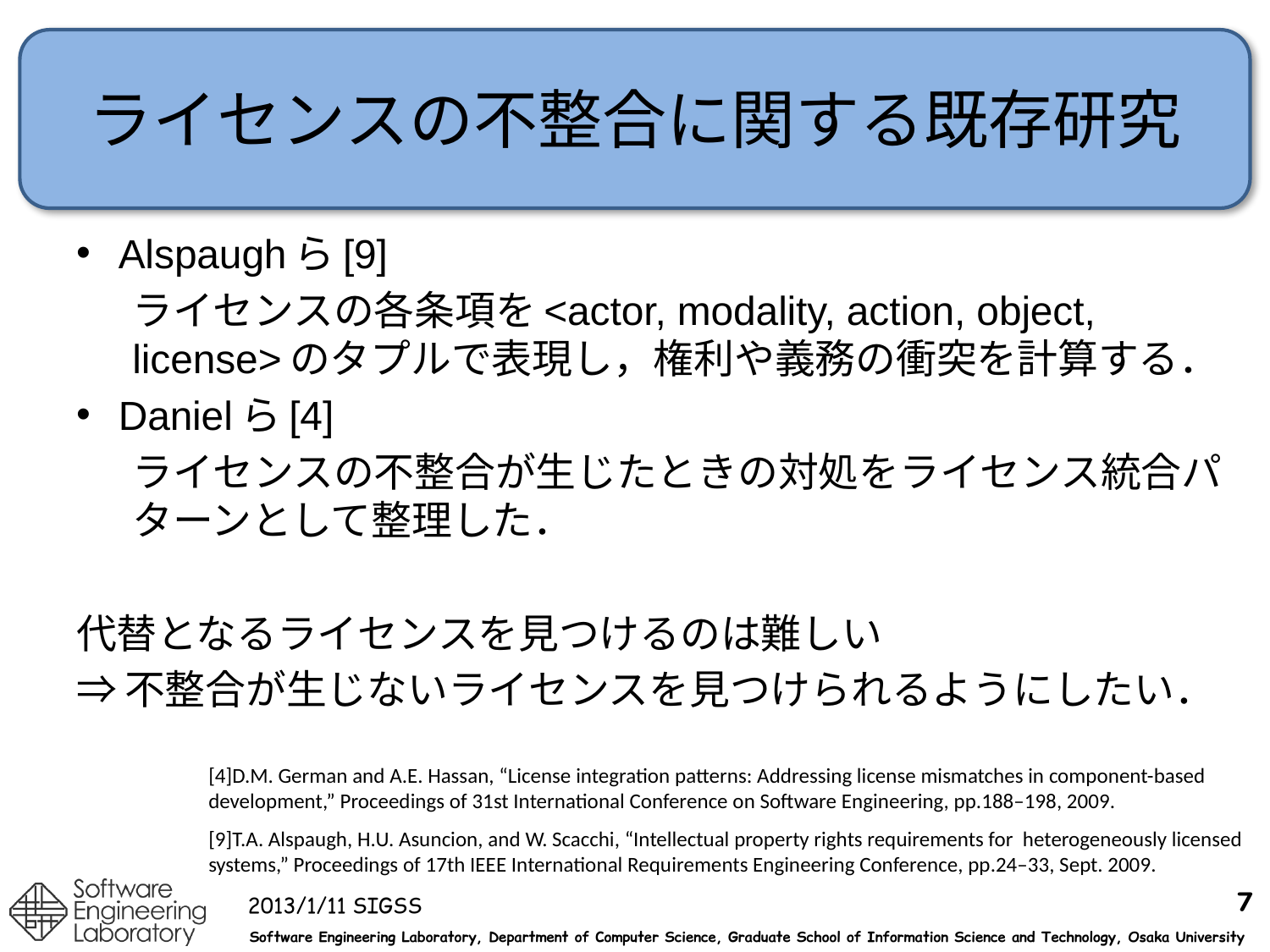

# ライセンスの不整合に関する既存研究
Alspaughら[9]
ライセンスの各条項を<actor, modality, action, object, license>のタプルで表現し，権利や義務の衝突を計算する．
Danielら[4]
ライセンスの不整合が生じたときの対処をライセンス統合パターンとして整理した．

代替となるライセンスを見つけるのは難しい
⇒不整合が生じないライセンスを見つけられるようにしたい．
[4]D.M. German and A.E. Hassan, “License integration patterns: Addressing license mismatches in component-based development,” Proceedings of 31st International Conference on Software Engineering, pp.188–198, 2009.
[9]T.A. Alspaugh, H.U. Asuncion, and W. Scacchi, “Intellectual property rights requirements for  heterogeneously licensed systems,” Proceedings of 17th IEEE International Requirements Engineering Conference, pp.24–33, Sept. 2009.
7
2013/1/11 SIGSS